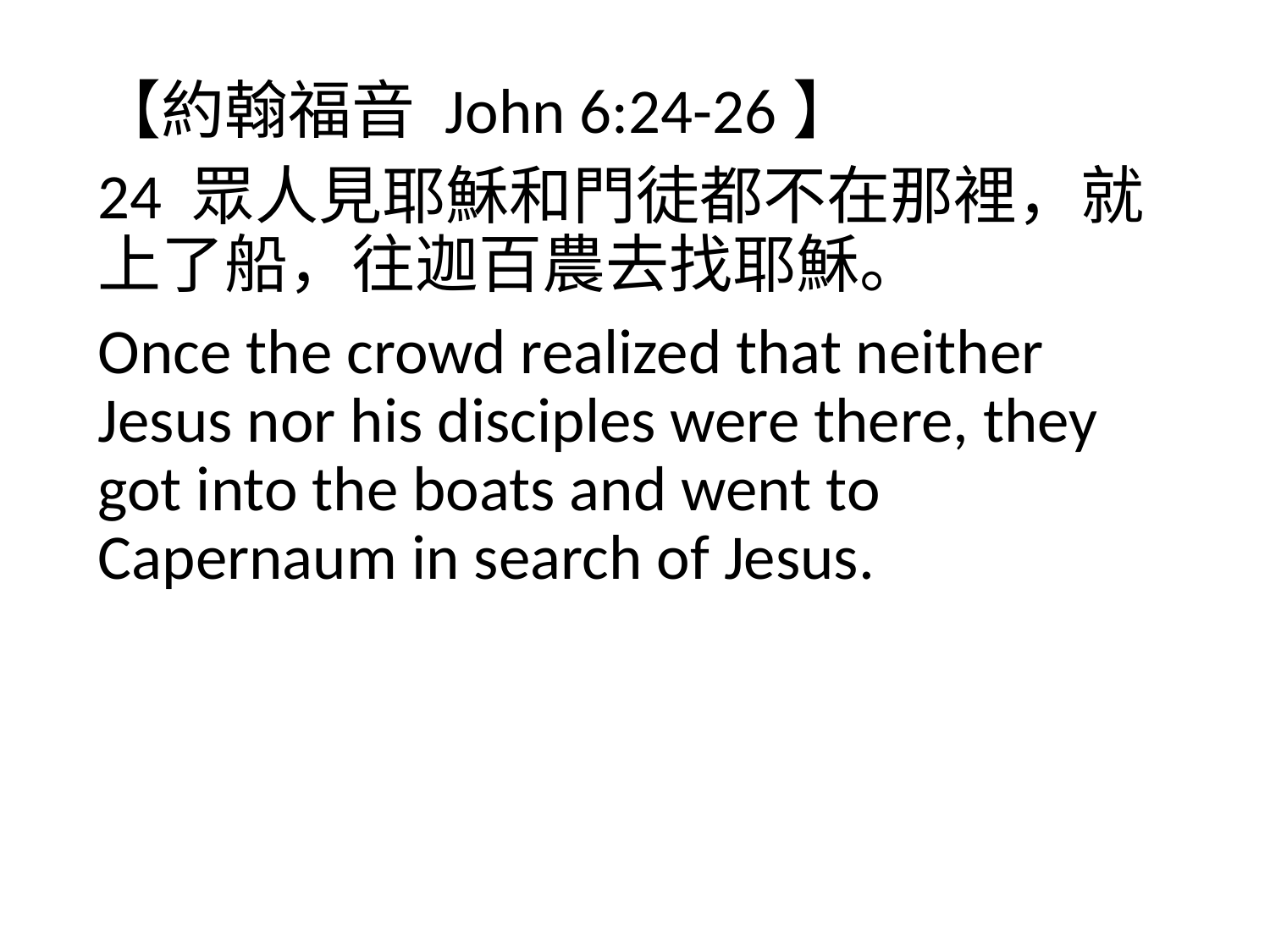

【約翰福音 John 6:24-26】
24 眾人見耶穌和門徒都不在那裡，就上了船，往迦百農去找耶穌。
Once the crowd realized that neither Jesus nor his disciples were there, they got into the boats and went to Capernaum in search of Jesus.